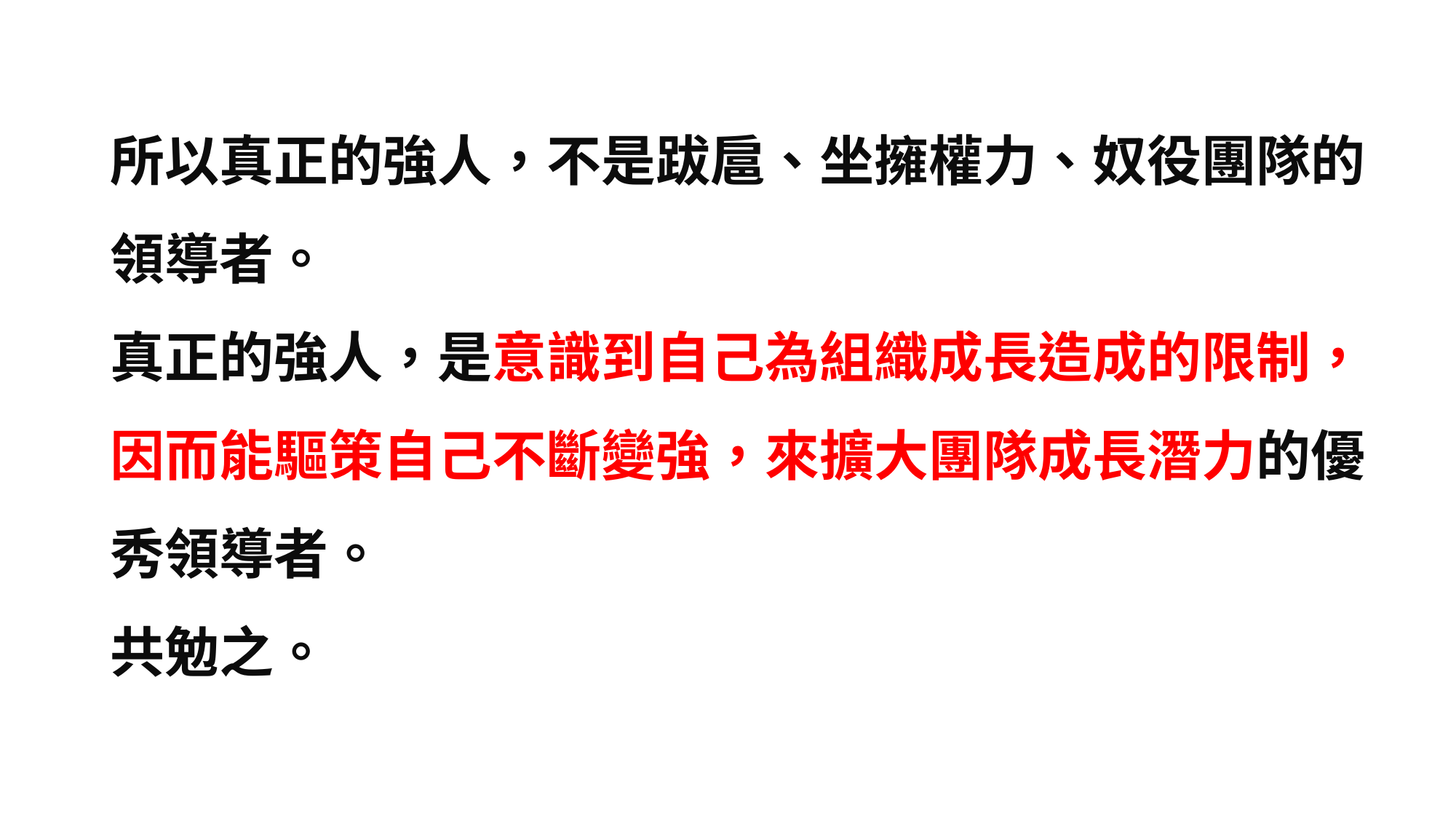

所以真正的強人，不是跋扈、坐擁權力、奴役團隊的領導者。
真正的強人，是意識到自己為組織成長造成的限制，因而能驅策自己不斷變強，來擴大團隊成長潛力的優秀領導者。
共勉之。